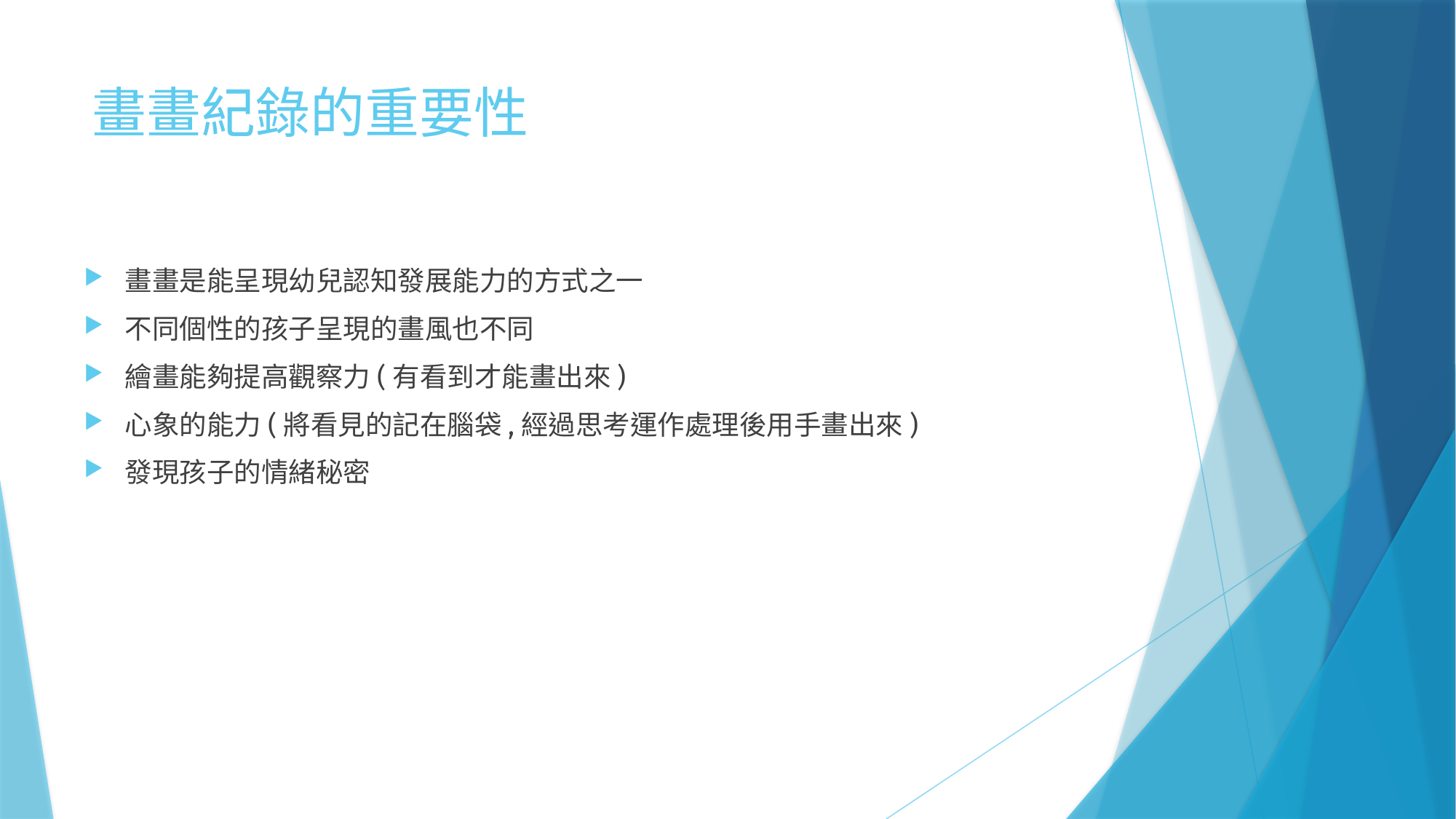

# 畫畫紀錄的重要性
畫畫是能呈現幼兒認知發展能力的方式之一
不同個性的孩子呈現的畫風也不同
繪畫能夠提高觀察力(有看到才能畫出來)
心象的能力(將看見的記在腦袋,經過思考運作處理後用手畫出來)
發現孩子的情緒秘密